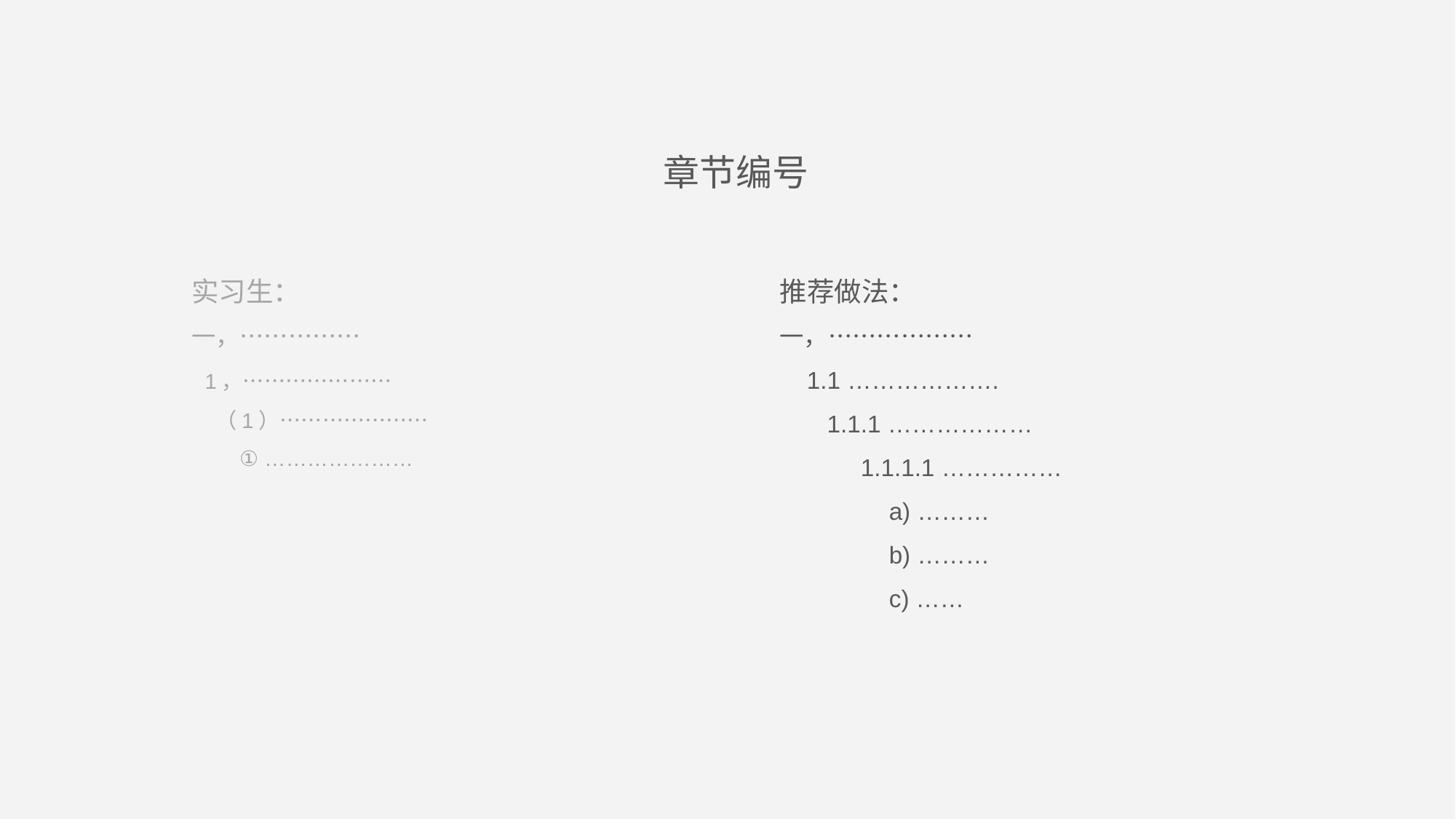

章节编号
实习生：
一，……………
  1，…………………
    （1）…………………
        ① …………………
推荐做法：
一，………………
    1.1 ……………….
       1.1.1 ………………
            1.1.1.1 ……………
	a) ………
	b) ………
	c) ……